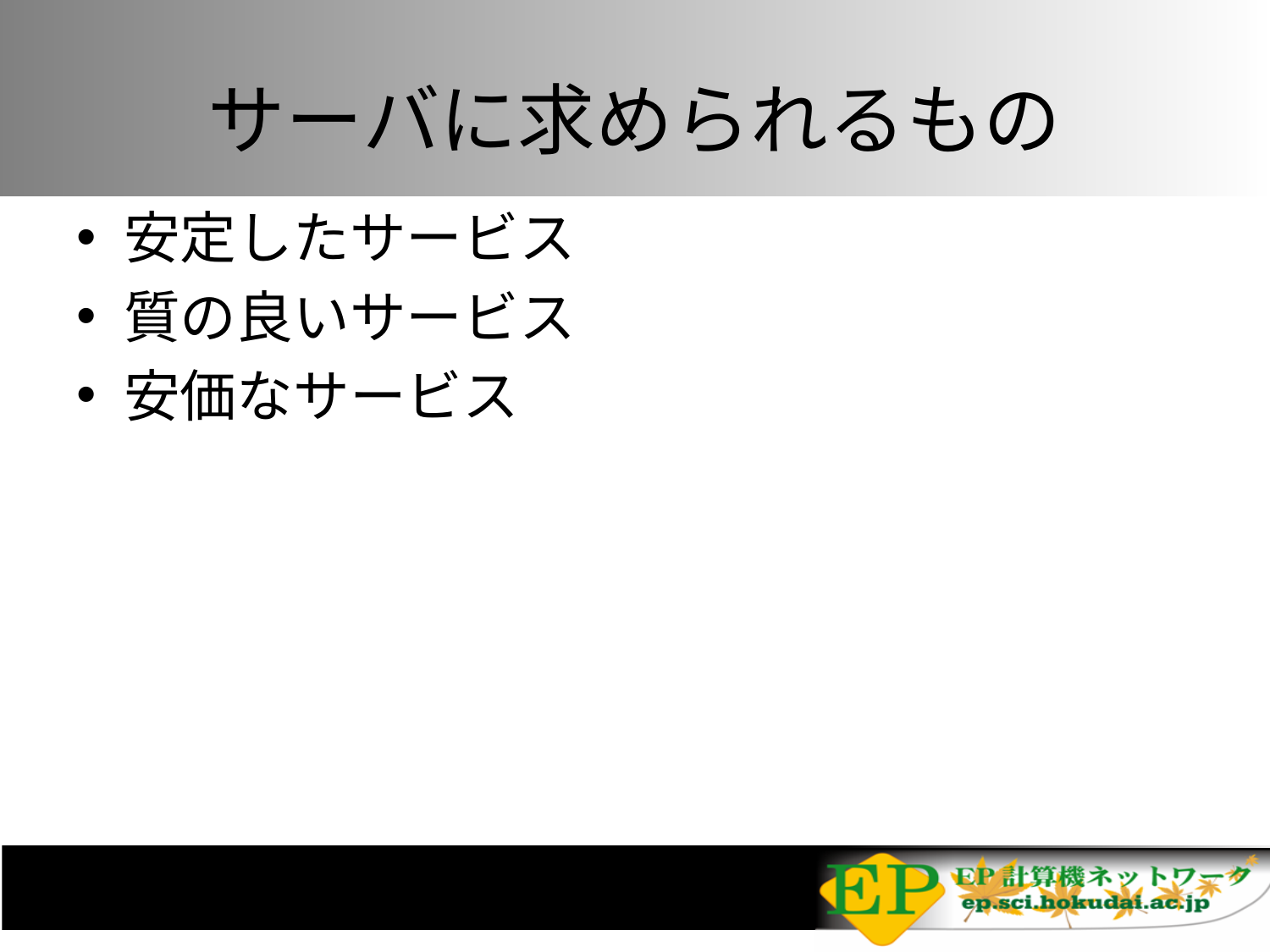

# サーバに求められるもの
安定したサービス
質の良いサービス
安価なサービス